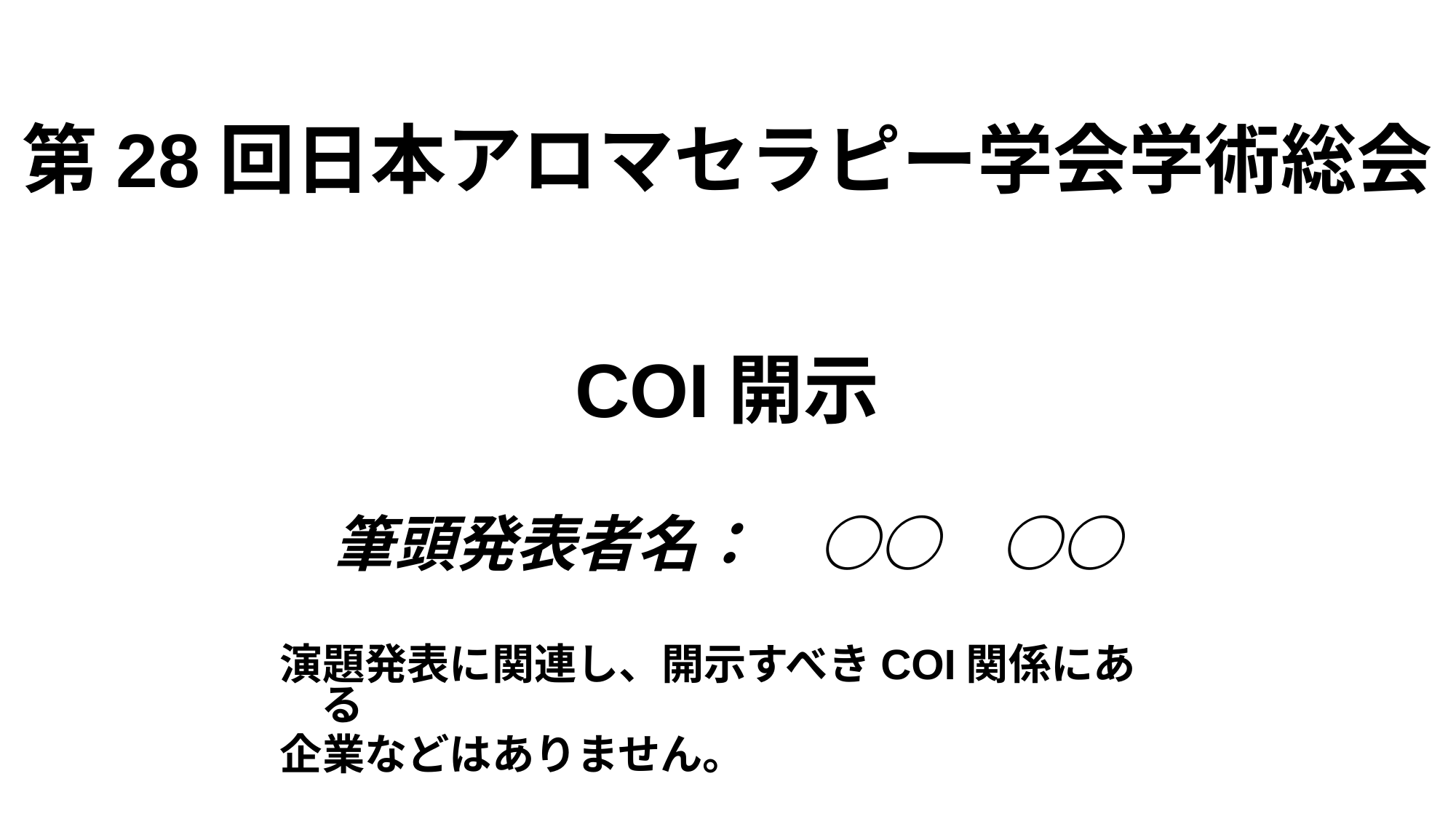

# 第28回日本アロマセラピー学会学術総会
COI開示
　
筆頭発表者名：　○○　○○
演題発表に関連し、開示すべきCOI関係にある
企業などはありません。